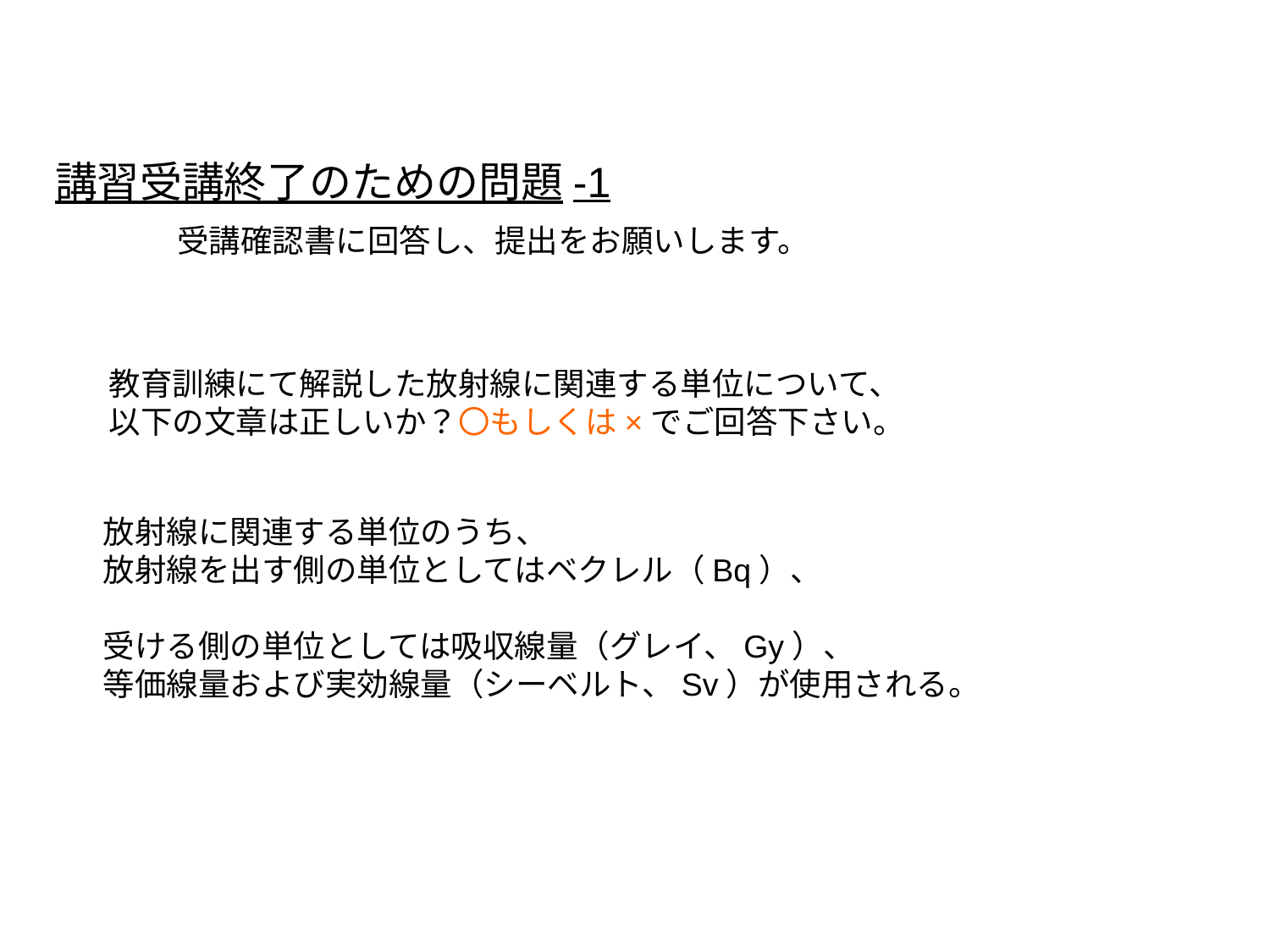

講習受講終了のための問題-1
受講確認書に回答し、提出をお願いします。
教育訓練にて解説した放射線に関連する単位について、
以下の文章は正しいか？〇もしくは×でご回答下さい。
放射線に関連する単位のうち、
放射線を出す側の単位としてはベクレル（Bq）、

受ける側の単位としては吸収線量（グレイ、Gy）、
等価線量および実効線量（シーベルト、Sv）が使用される。